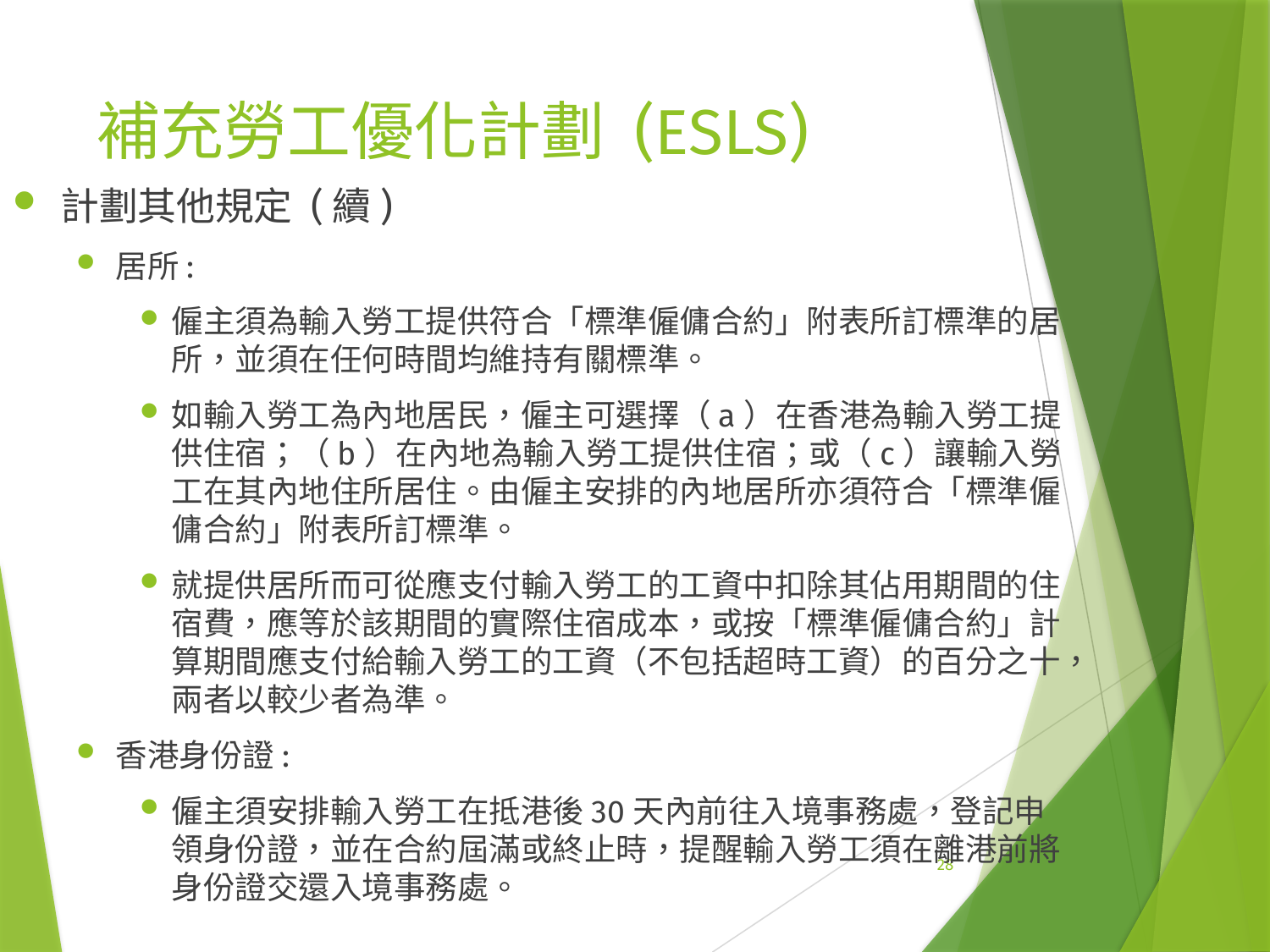

# 補充勞工優化計劃 (ESLS)
計劃其他規定 (續)
居所:
僱主須為輸入勞工提供符合「標準僱傭合約」附表所訂標準的居所，並須在任何時間均維持有關標準。
如輸入勞工為內地居民，僱主可選擇（a）在香港為輸入勞工提供住宿；（b）在內地為輸入勞工提供住宿；或（c）讓輸入勞工在其內地住所居住。由僱主安排的內地居所亦須符合「標準僱傭合約」附表所訂標準。
就提供居所而可從應支付輸入勞工的工資中扣除其佔用期間的住宿費，應等於該期間的實際住宿成本，或按「標準僱傭合約」計算期間應支付給輸入勞工的工資（不包括超時工資）的百分之十，兩者以較少者為準。
香港身份證:
僱主須安排輸入勞工在抵港後30天內前往入境事務處，登記申領身份證，並在合約屆滿或終止時，提醒輸入勞工須在離港前將身份證交還入境事務處。
28